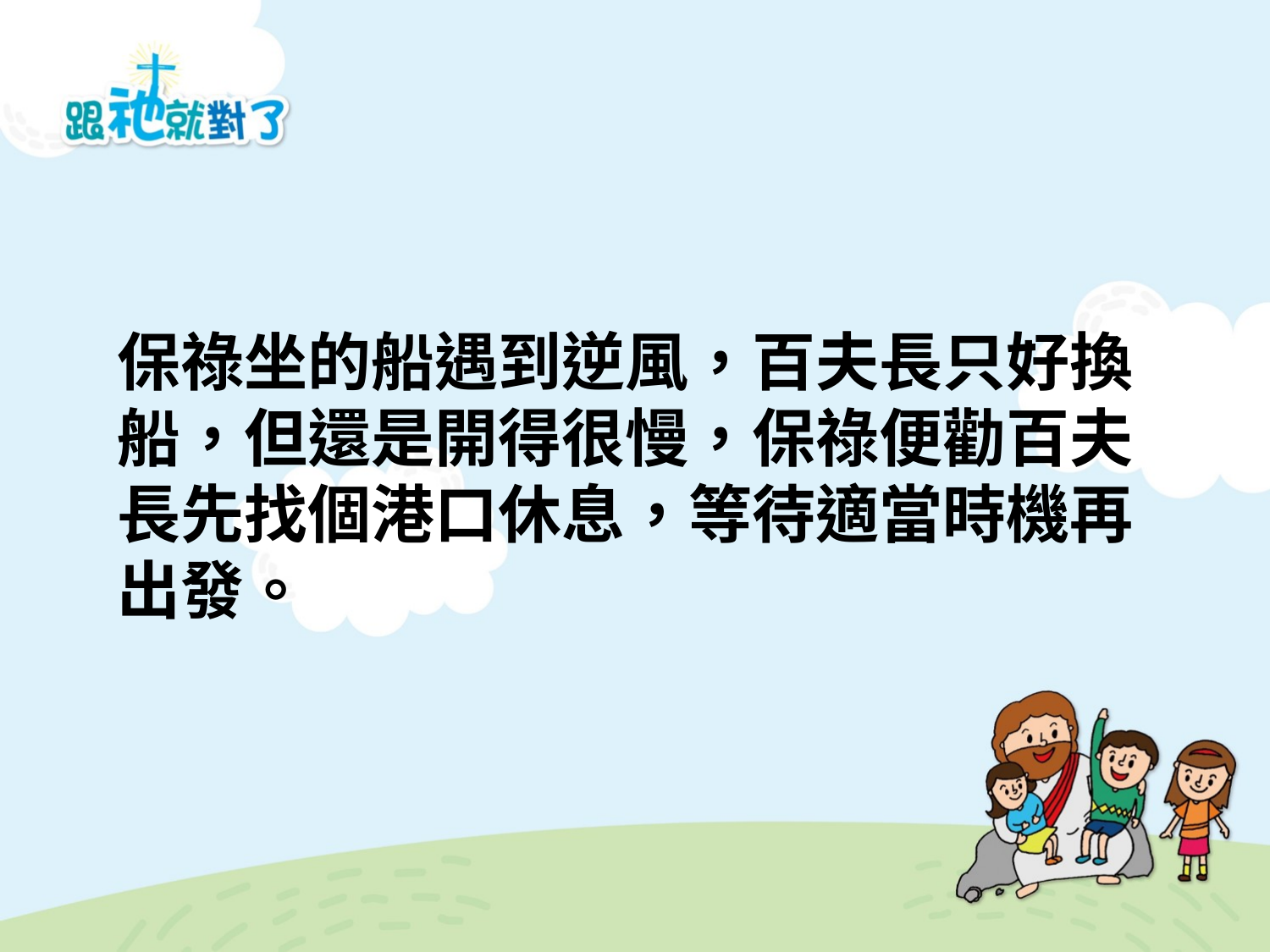

保祿坐的船遇到逆風，百夫長只好換船，但還是開得很慢，保祿便勸百夫長先找個港口休息，等待適當時機再出發。